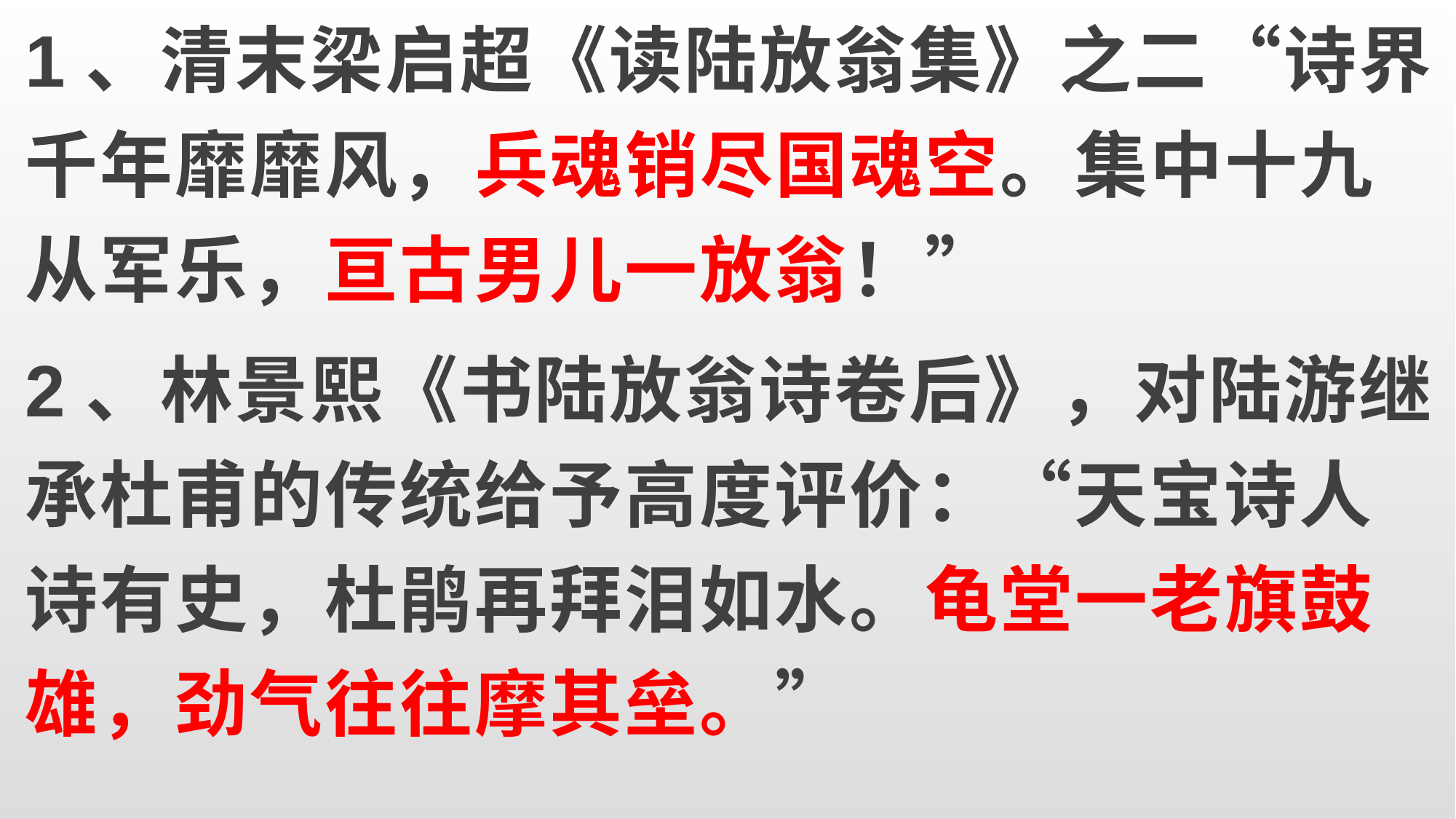

1、清末梁启超《读陆放翁集》之二“诗界千年靡靡风，兵魂销尽国魂空。集中十九从军乐，亘古男儿一放翁！”
2、林景熙《书陆放翁诗卷后》，对陆游继承杜甫的传统给予高度评价：“天宝诗人诗有史，杜鹃再拜泪如水。龟堂一老旗鼓雄，劲气往往摩其垒。”